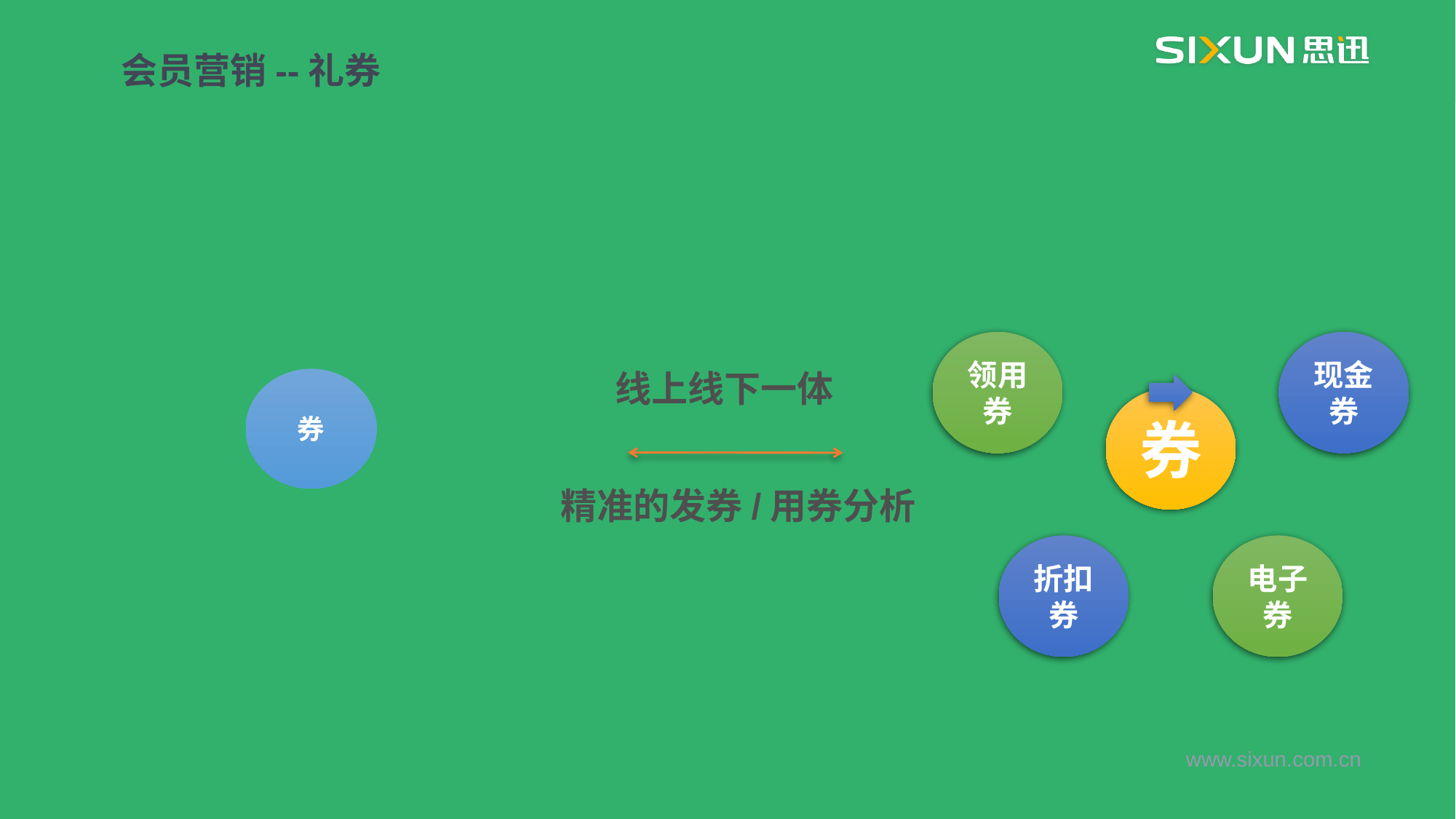

会员营销--礼券
券
券
现金券
电子券
折扣券
领用券
线上线下一体
精准的发券/用券分析